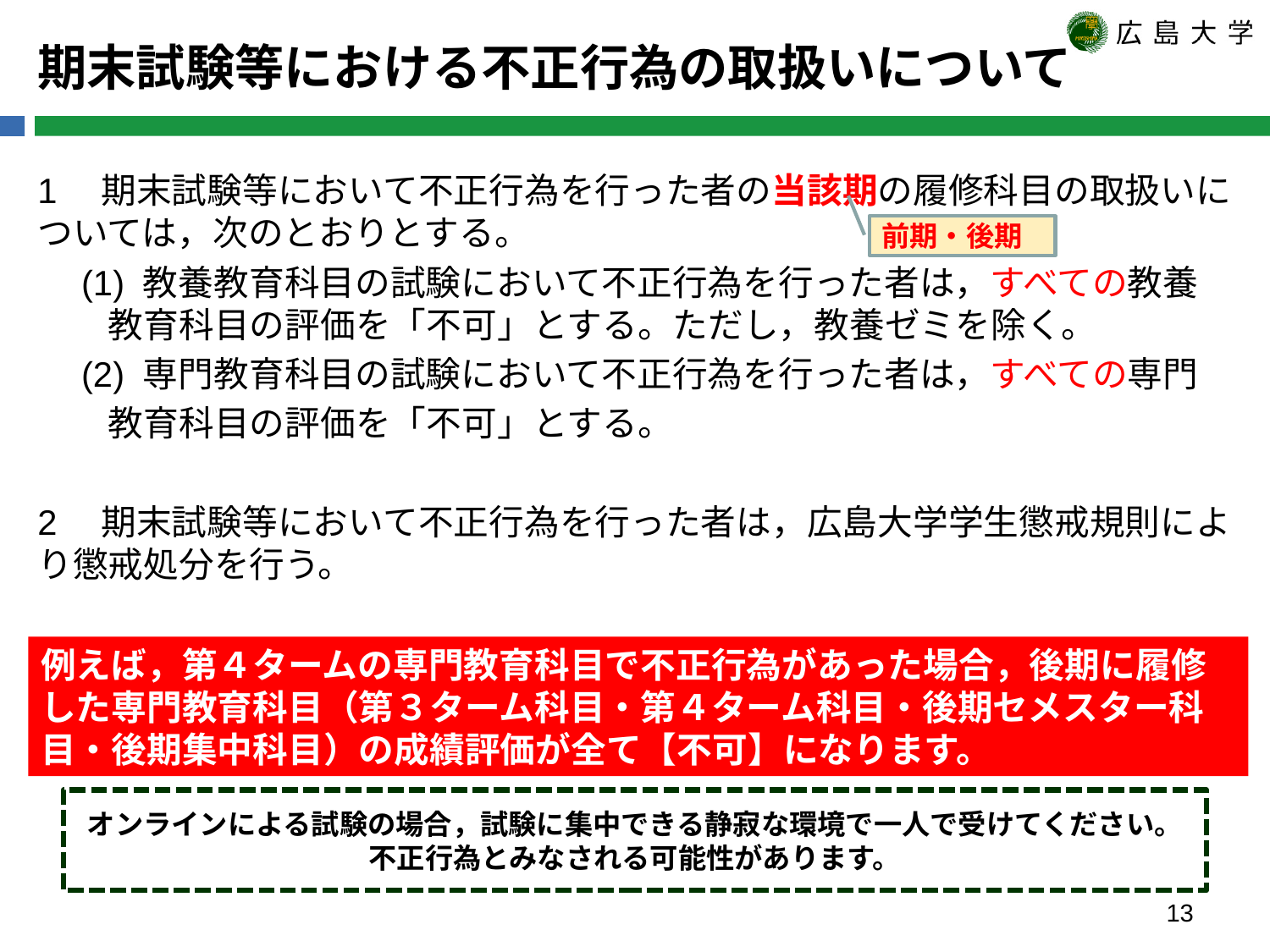

# 期末試験等における不正行為の取扱いについて
1　期末試験等において不正行為を行った者の当該期の履修科目の取扱いについては，次のとおりとする。
　(1) 教養教育科目の試験において不正行為を行った者は，すべての教養
　　教育科目の評価を「不可」とする。ただし，教養ゼミを除く。
　(2) 専門教育科目の試験において不正行為を行った者は，すべての専門
　　教育科目の評価を「不可」とする。

2　期末試験等において不正行為を行った者は，広島大学学生懲戒規則により懲戒処分を行う。
前期・後期
例えば，第４タームの専門教育科目で不正行為があった場合，後期に履修した専門教育科目（第３ターム科目・第４ターム科目・後期セメスター科目・後期集中科目）の成績評価が全て【不可】になります。
オンラインによる試験の場合，試験に集中できる静寂な環境で一人で受けてください。
不正行為とみなされる可能性があります。
13